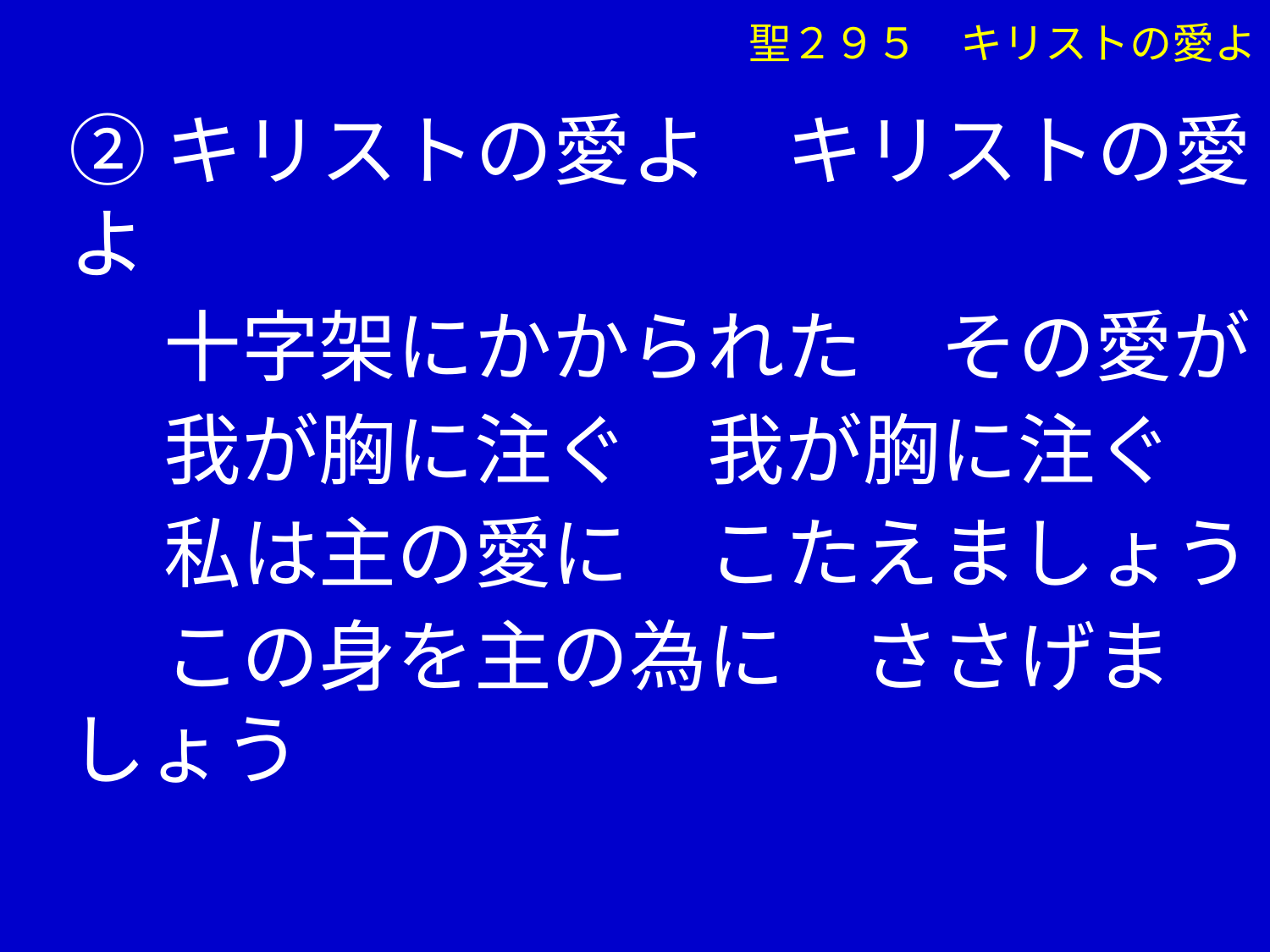

②キリストの愛よ　キリストの愛よ
　 十字架にかかられた　その愛が
　 我が胸に注ぐ　我が胸に注ぐ
　 私は主の愛に　こたえましょう
　 この身を主の為に　ささげましょう
聖２９５　キリストの愛よ